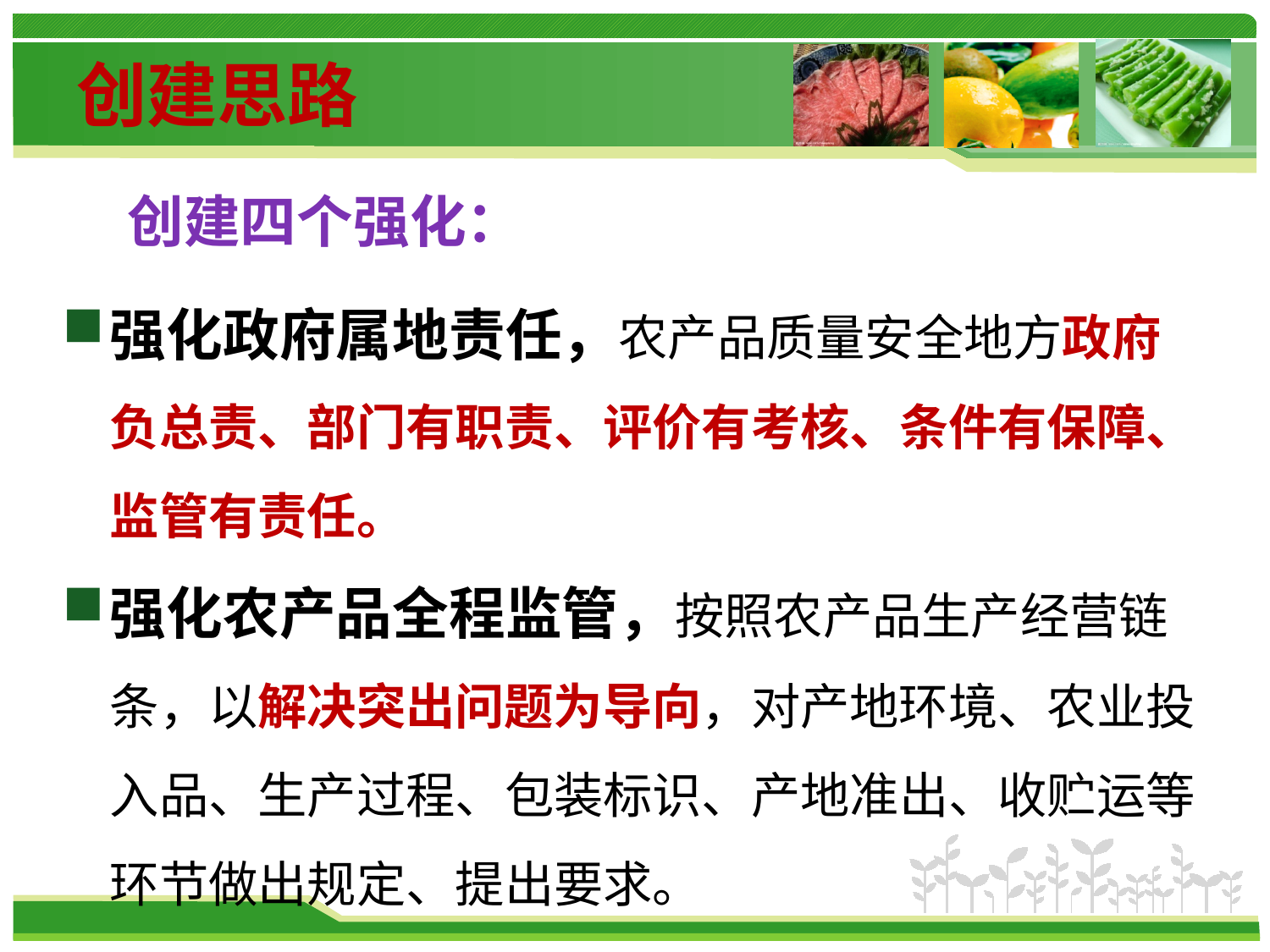

# 创建思路
    创建四个强化：
强化政府属地责任，农产品质量安全地方政府负总责、部门有职责、评价有考核、条件有保障、监管有责任。
强化农产品全程监管，按照农产品生产经营链条，以解决突出问题为导向，对产地环境、农业投入品、生产过程、包装标识、产地准出、收贮运等环节做出规定、提出要求。